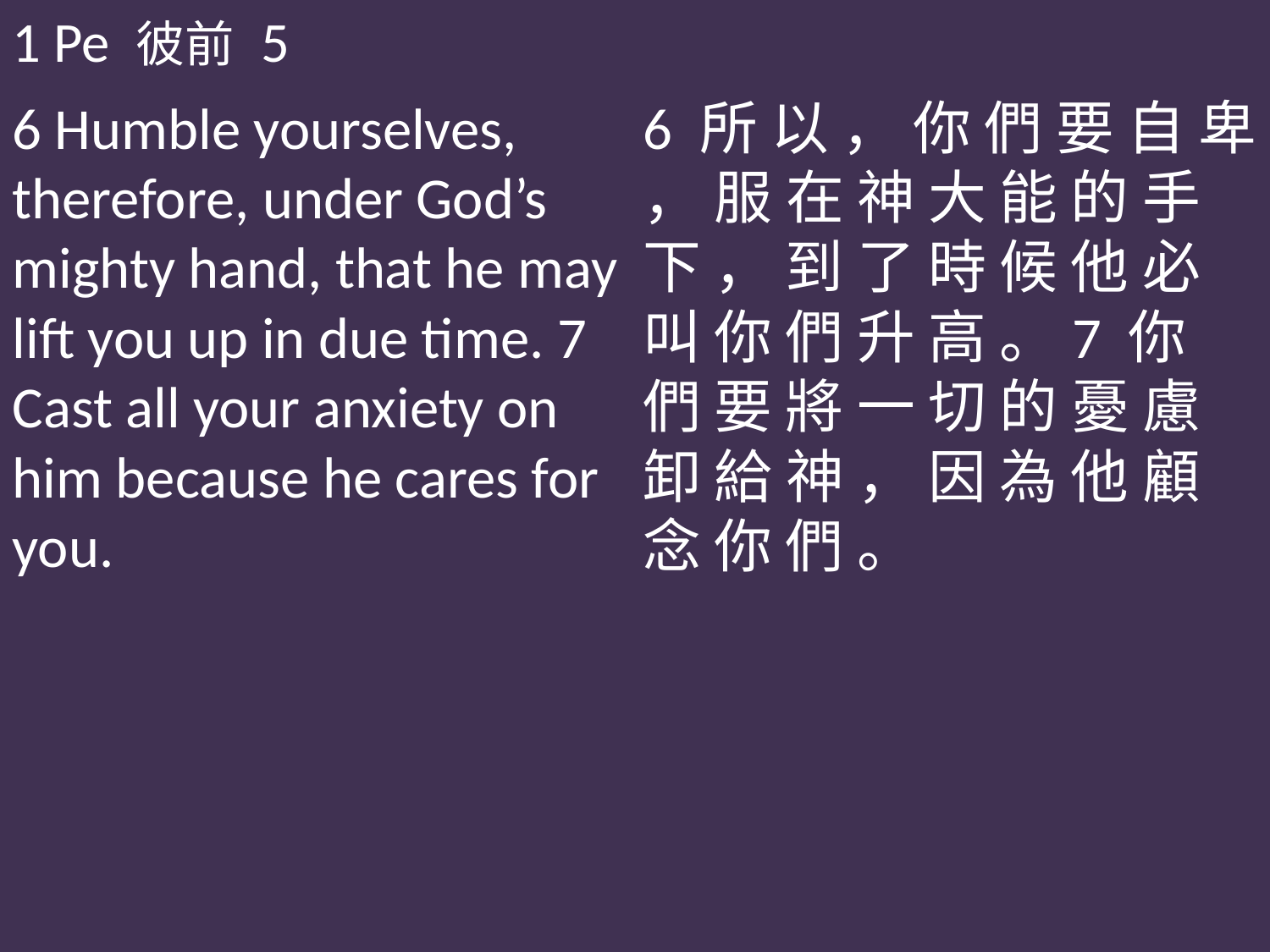

1 Pe 彼前 5
6 Humble yourselves, therefore, under God’s mighty hand, that he may lift you up in due time. 7 Cast all your anxiety on him because he cares for you.
6 所 以 ， 你 們 要 自 卑 ， 服 在 神 大 能 的 手 下 ， 到 了 時 候 他 必 叫 你 們 升 高 。7 你 們 要 將 一 切 的 憂 慮 卸 給 神 ， 因 為 他 顧 念 你 們 。